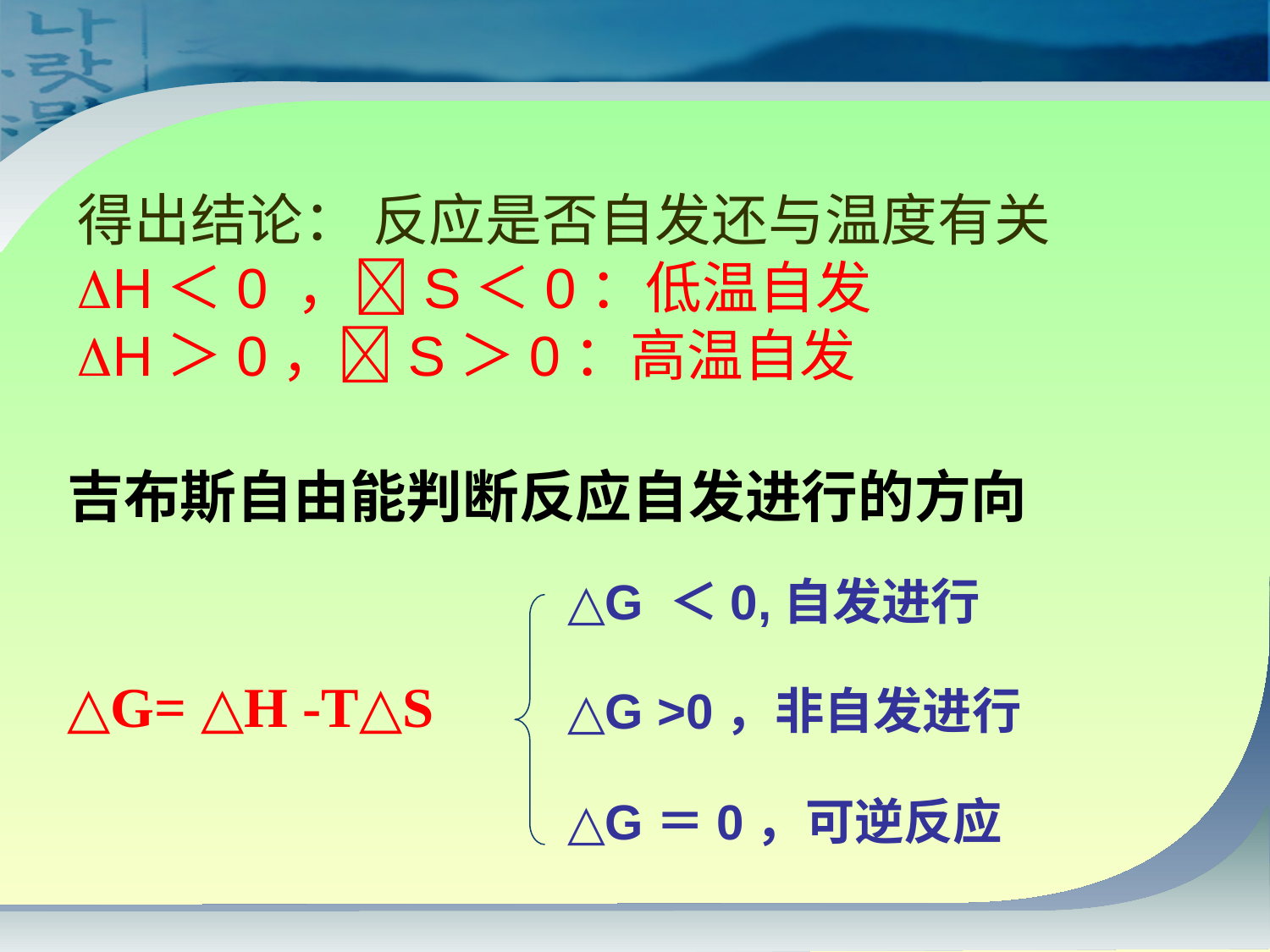

得出结论： 反应是否自发还与温度有关
ΔH＜0 ，ΔS＜0：低温自发
ΔH＞0，ΔS＞0：高温自发

吉布斯自由能判断反应自发进行的方向
△G ＜0,自发进行

△G= △H -T△S
△G >0，非自发进行
△G＝0，可逆反应